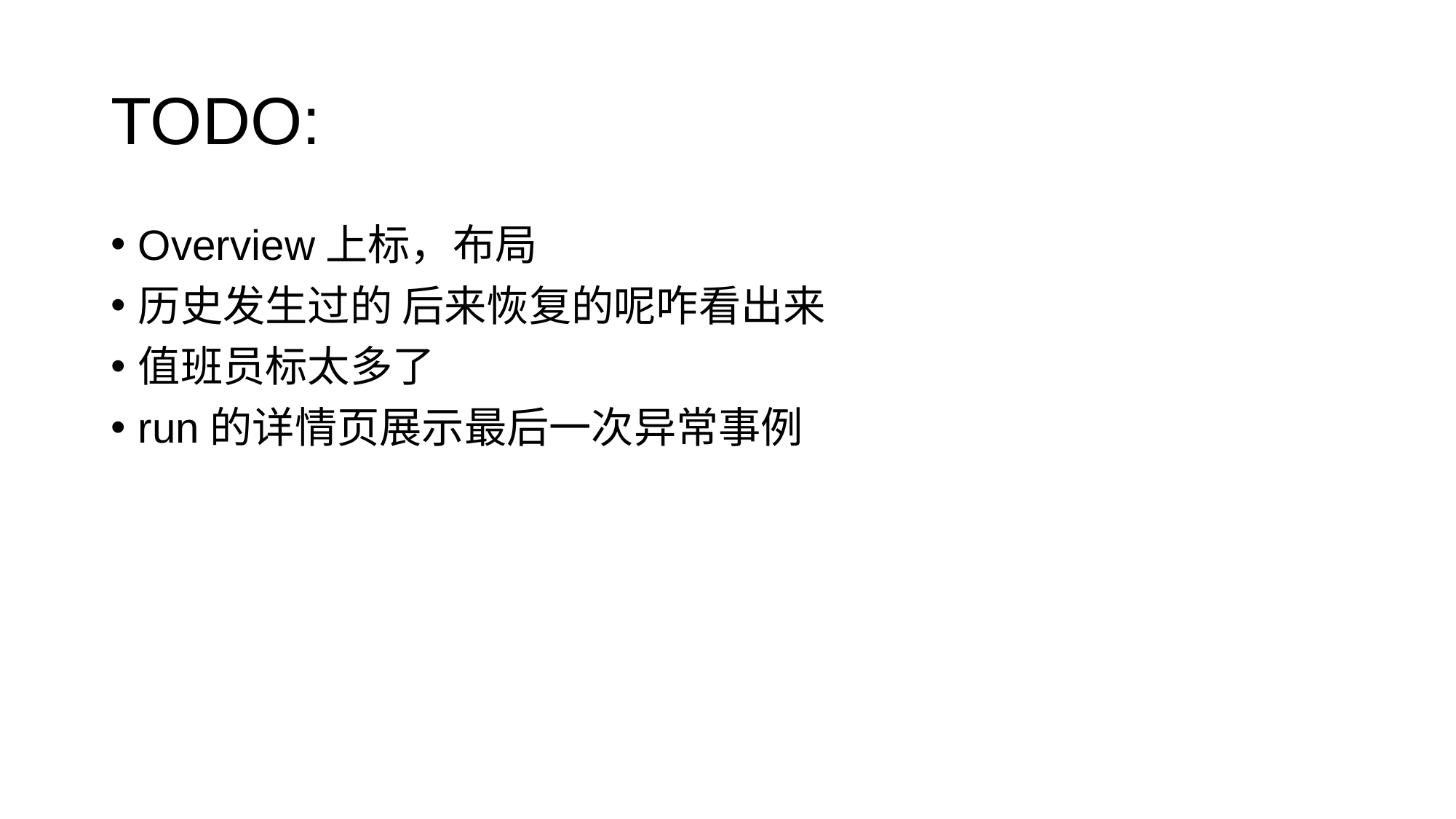

# TODO:
Overview上标，布局
历史发生过的 后来恢复的呢咋看出来
值班员标太多了
run的详情页展示最后一次异常事例